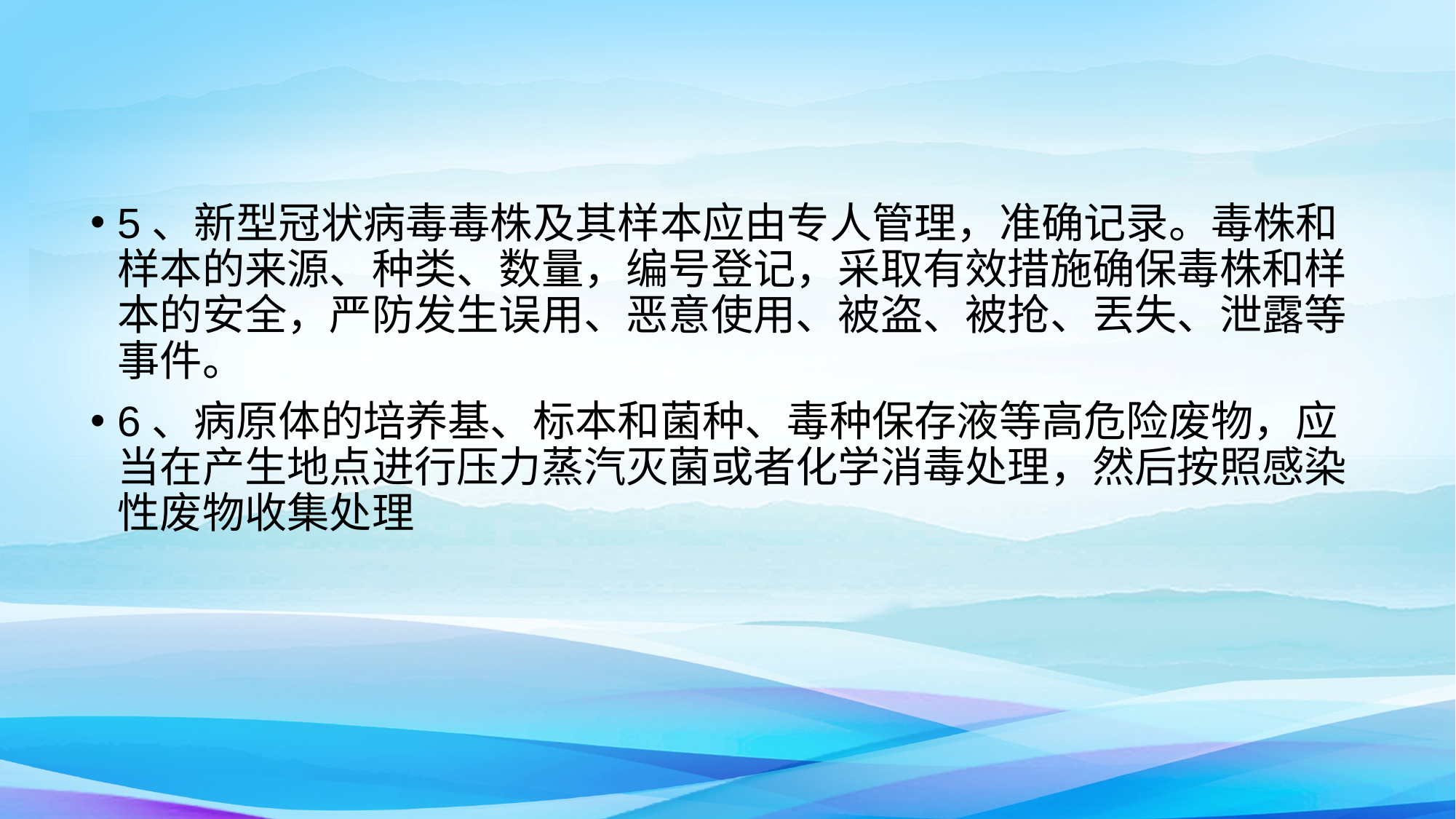

5、新型冠状病毒毒株及其样本应由专人管理，准确记录。毒株和样本的来源、种类、数量，编号登记，采取有效措施确保毒株和样本的安全，严防发生误用、恶意使用、被盗、被抢、丟失、泄露等事件。
6、病原体的培养基、标本和菌种、毒种保存液等高危险废物，应当在产生地点进行压力蒸汽灭菌或者化学消毒处理，然后按照感染性废物收集处理